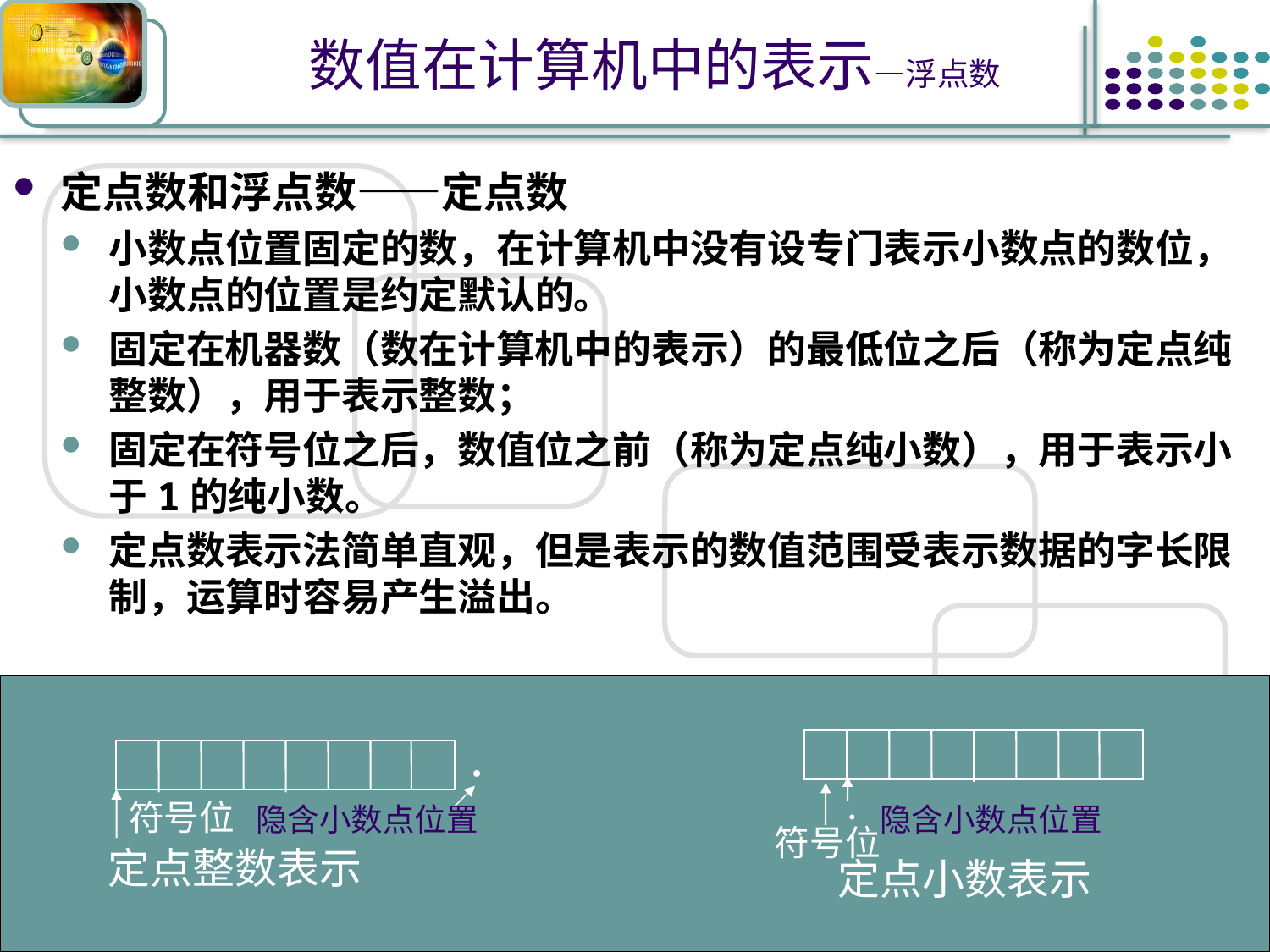

# 数值在计算机中的表示—浮点数
定点数和浮点数——定点数
小数点位置固定的数，在计算机中没有设专门表示小数点的数位，小数点的位置是约定默认的。
固定在机器数（数在计算机中的表示）的最低位之后（称为定点纯整数），用于表示整数；
固定在符号位之后，数值位之前（称为定点纯小数），用于表示小于1的纯小数。
定点数表示法简单直观，但是表示的数值范围受表示数据的字长限制，运算时容易产生溢出。

·

符号位
隐含小数点位置
定点整数表示

· 隐含小数点位置
符号位
定点小数表示